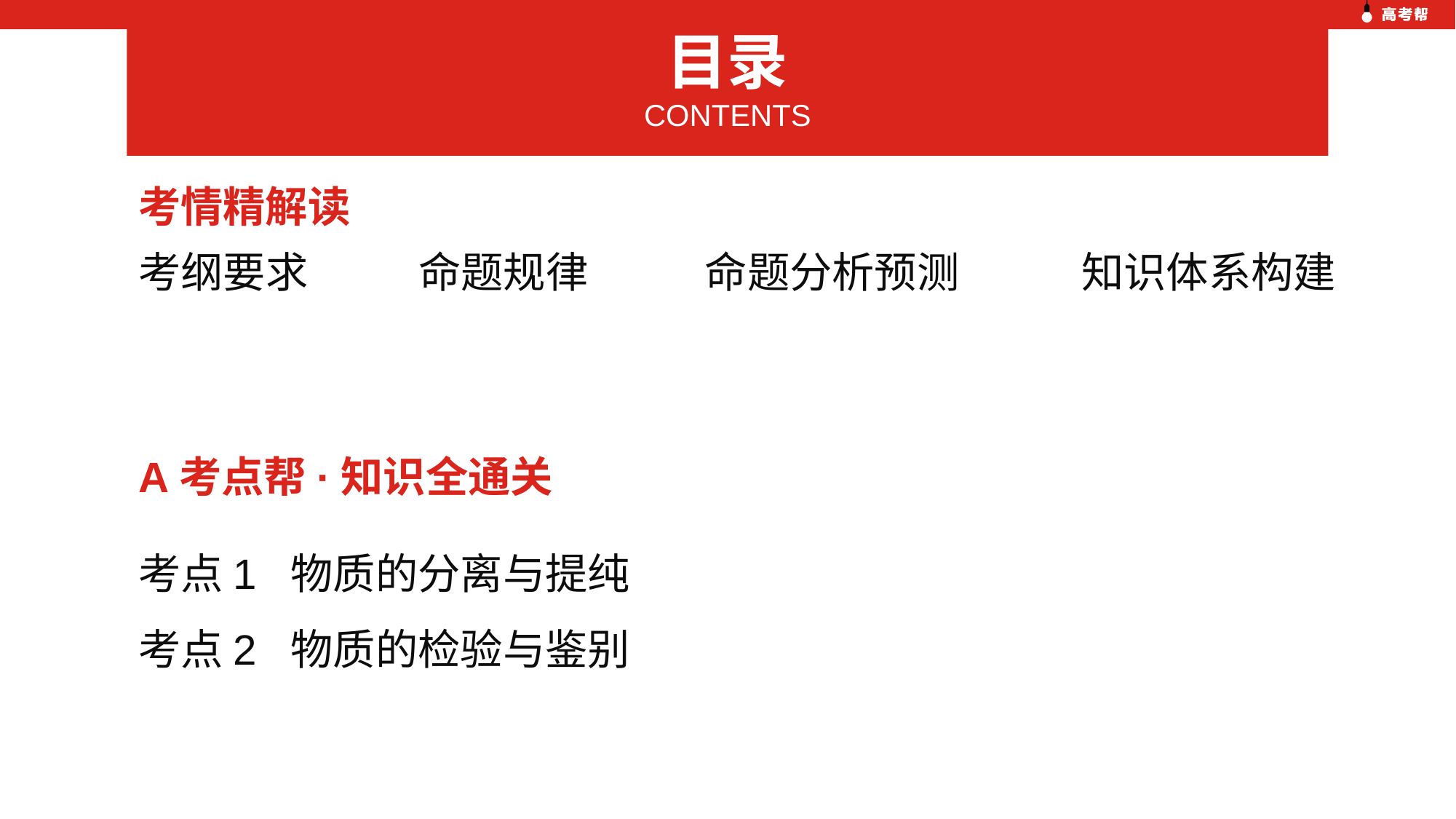

目录
CONTENTS
考情精解读
考纲要求
命题规律
命题分析预测
知识体系构建
考点1  物质的分离与提纯
考点2  物质的检验与鉴别

A考点帮·知识全通关